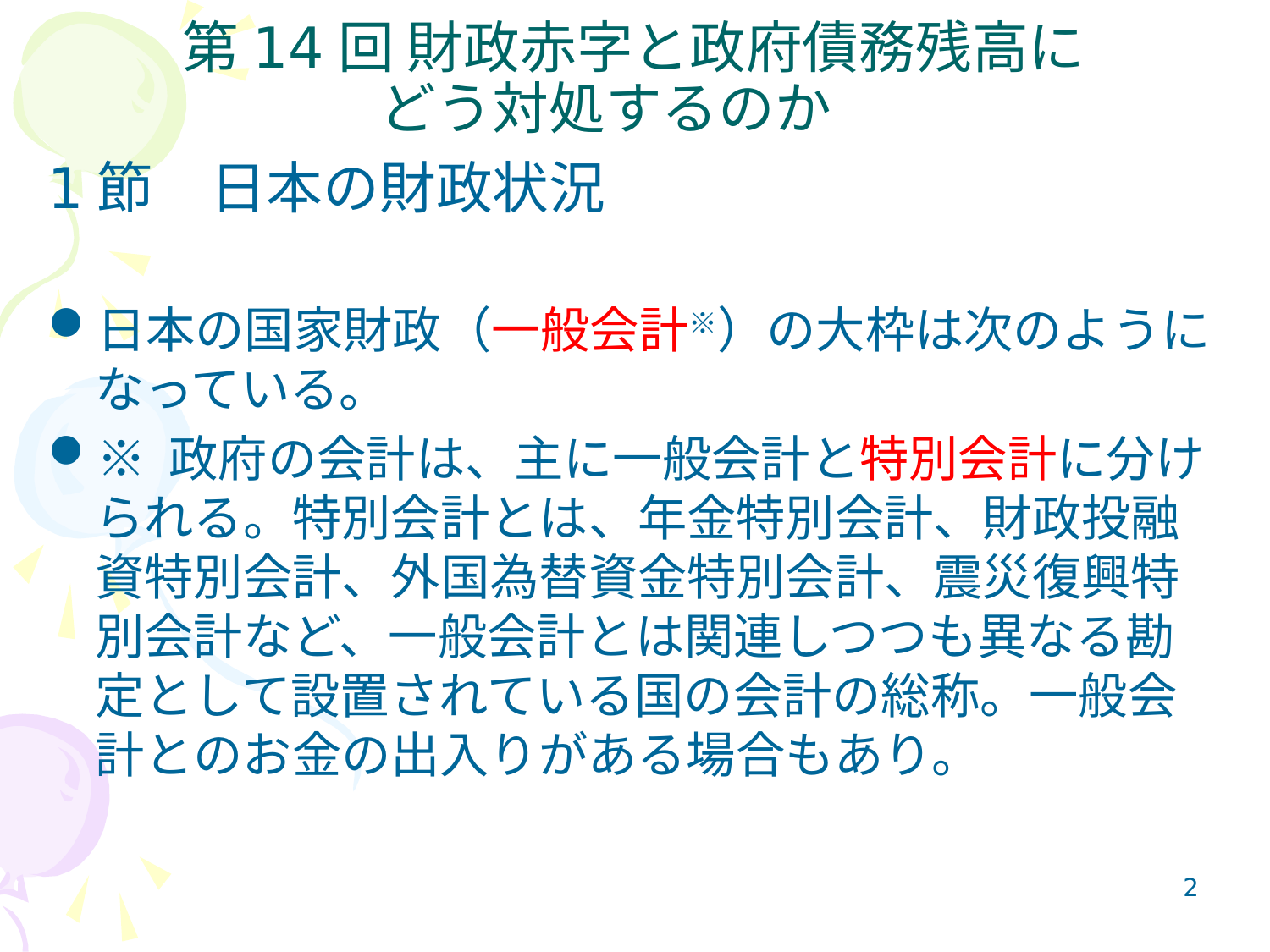

# 第14回 財政赤字と政府債務残高に どう対処するのか
1節　日本の財政状況

日本の国家財政（一般会計※）の大枠は次のようになっている。
※ 政府の会計は、主に一般会計と特別会計に分けられる。特別会計とは、年金特別会計、財政投融資特別会計、外国為替資金特別会計、震災復興特別会計など、一般会計とは関連しつつも異なる勘定として設置されている国の会計の総称。一般会計とのお金の出入りがある場合もあり。
2